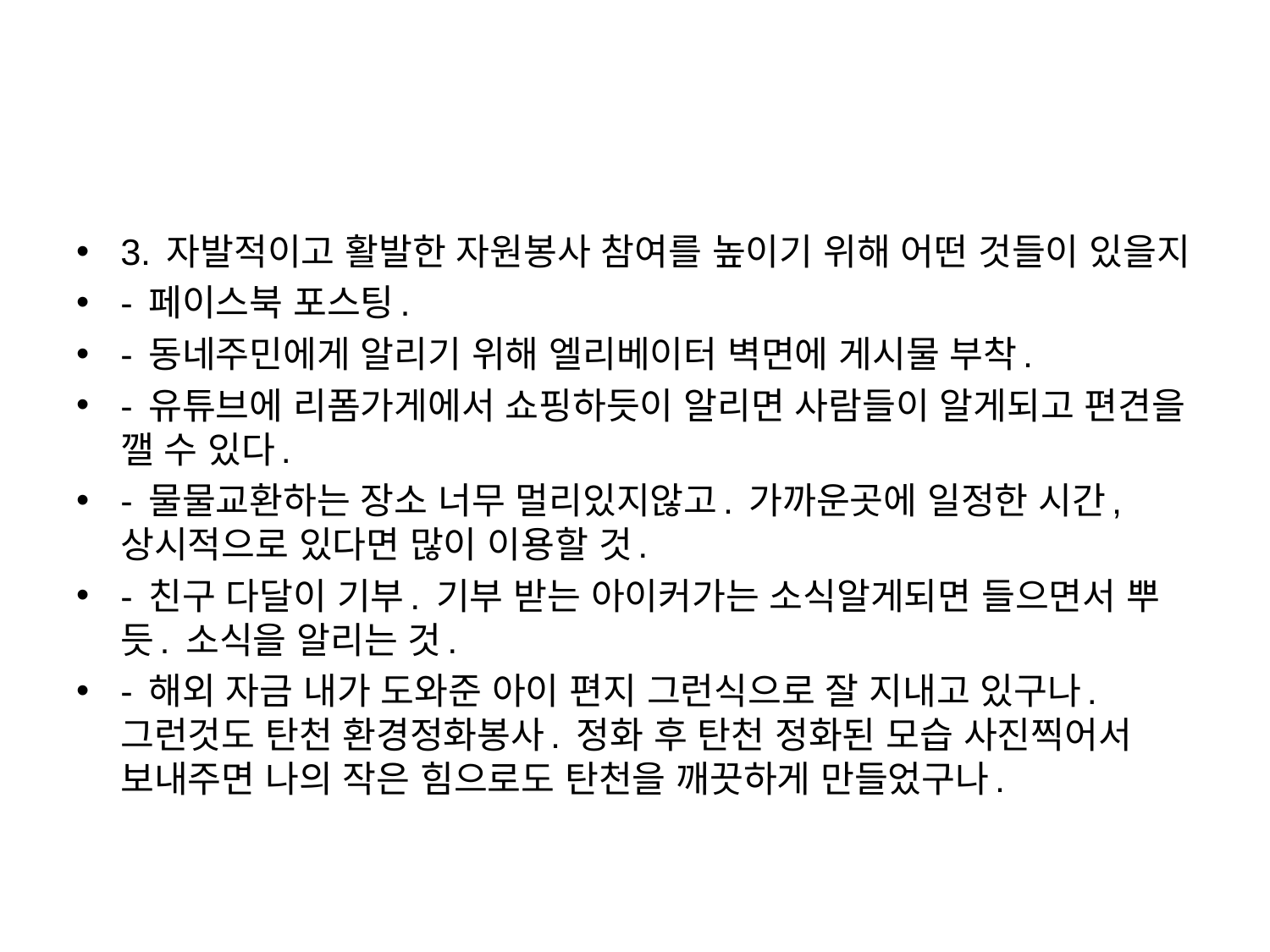

#
3. 자발적이고 활발한 자원봉사 참여를 높이기 위해 어떤 것들이 있을지
- 페이스북 포스팅.
- 동네주민에게 알리기 위해 엘리베이터 벽면에 게시물 부착.
- 유튜브에 리폼가게에서 쇼핑하듯이 알리면 사람들이 알게되고 편견을 깰 수 있다.
- 물물교환하는 장소 너무 멀리있지않고. 가까운곳에 일정한 시간, 상시적으로 있다면 많이 이용할 것.
- 친구 다달이 기부. 기부 받는 아이커가는 소식알게되면 들으면서 뿌듯. 소식을 알리는 것.
- 해외 자금 내가 도와준 아이 편지 그런식으로 잘 지내고 있구나. 그런것도 탄천 환경정화봉사. 정화 후 탄천 정화된 모습 사진찍어서 보내주면 나의 작은 힘으로도 탄천을 깨끗하게 만들었구나.